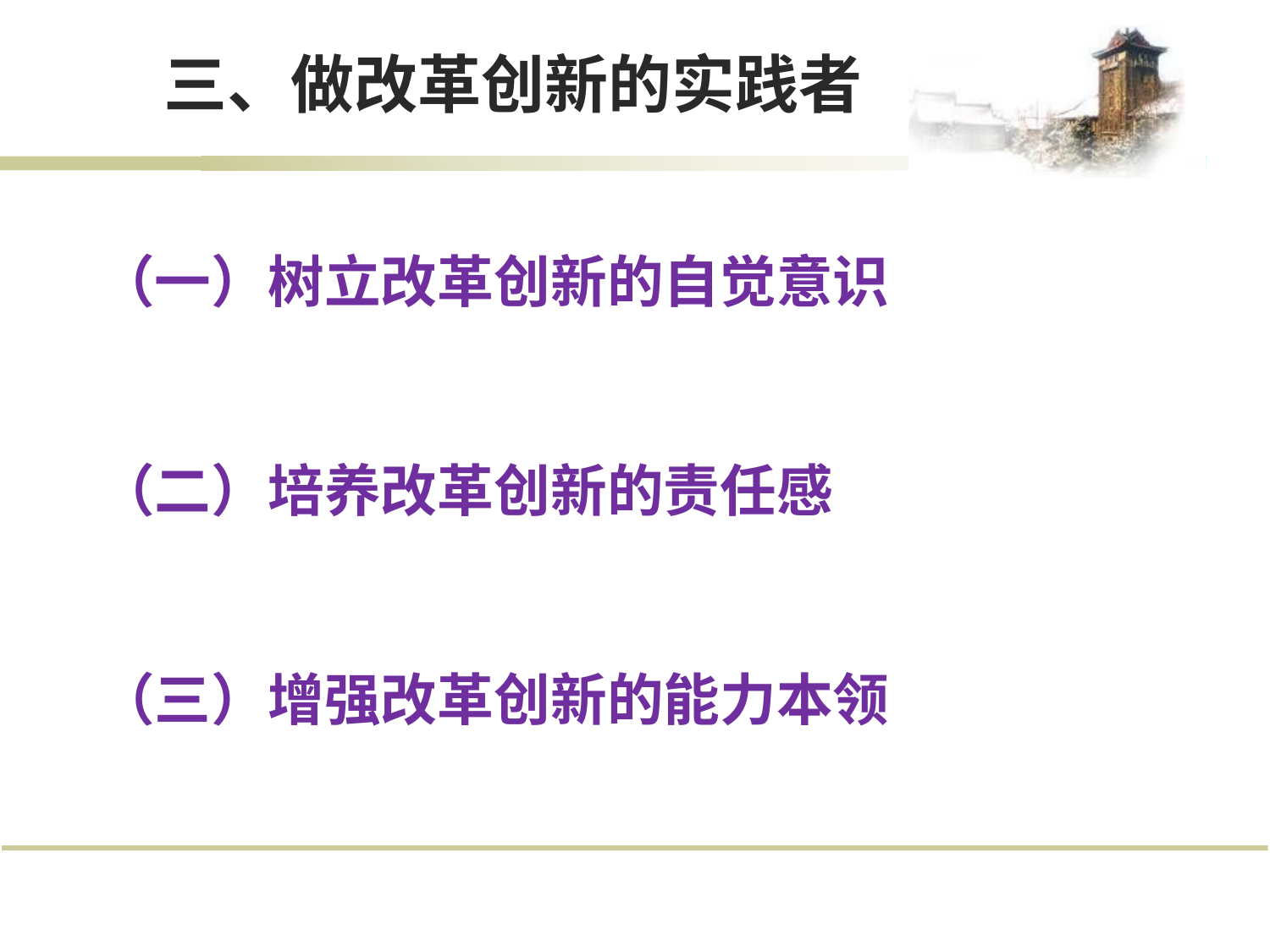

# 三、做改革创新的实践者

（一）树立改革创新的自觉意识

（二）培养改革创新的责任感

（三）增强改革创新的能力本领